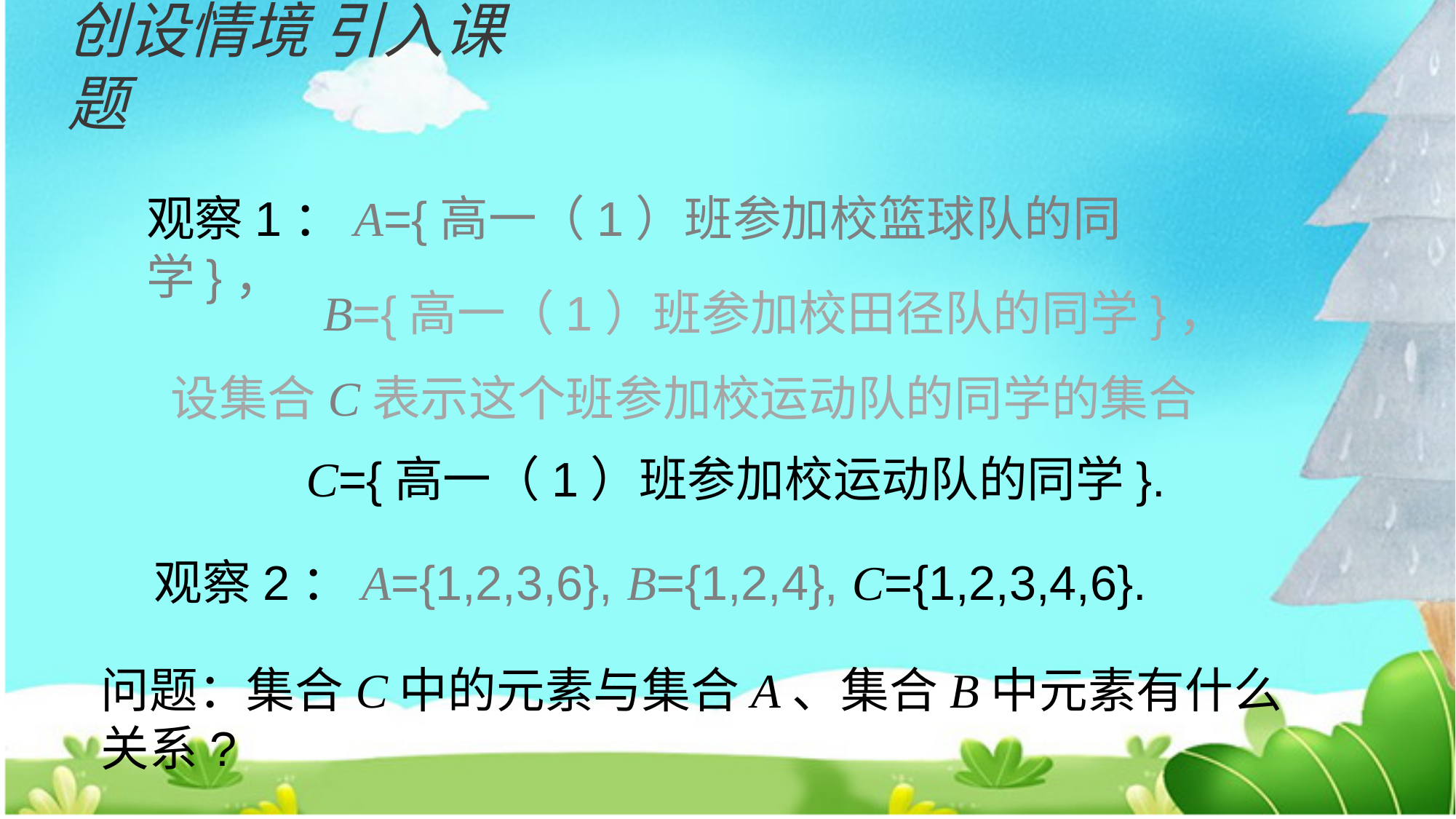

创设情境 引入课题
观察1：A={高一（1）班参加校篮球队的同学}，
B={高一（1）班参加校田径队的同学}，
设集合C表示这个班参加校运动队的同学的集合
C={高一（1）班参加校运动队的同学}.
观察2：A={1,2,3,6}, B={1,2,4}, C={1,2,3,4,6}.
问题：集合C中的元素与集合A、集合B中元素有什么关系?